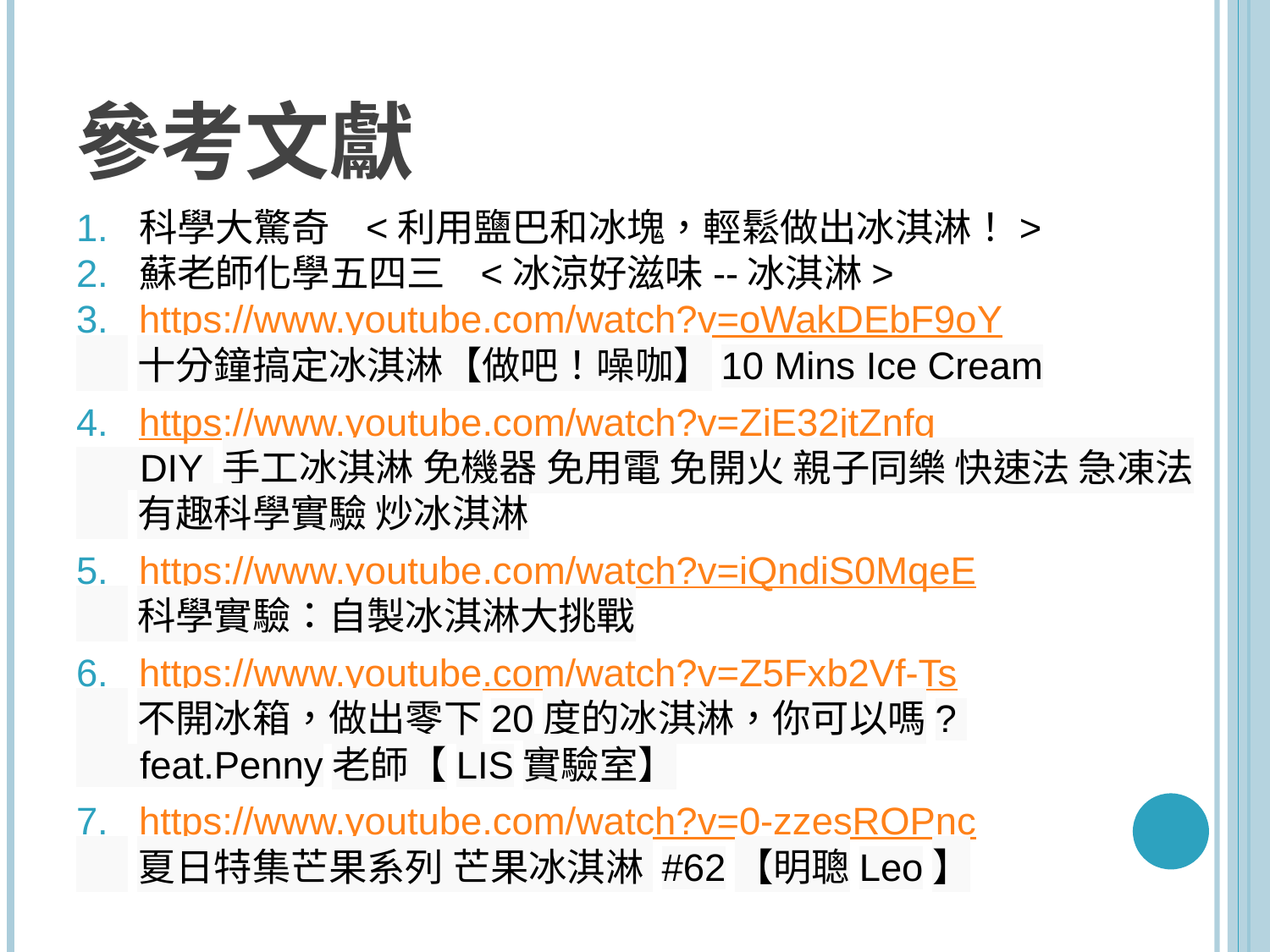

# 參考文獻
科學大驚奇   <利用鹽巴和冰塊，輕鬆做出冰淇淋！>
蘇老師化學五四三   <冰涼好滋味--冰淇淋>
https://www.youtube.com/watch?v=oWakDEbF9oY
      十分鐘搞定冰淇淋【做吧！噪咖】10 Mins Ice Cream
https://www.youtube.com/watch?v=ZiE32jtZnfg
      DIY 手工冰淇淋 免機器 免用電 免開火 親子同樂 快速法 急凍法
      有趣科學實驗 炒冰淇淋
https://www.youtube.com/watch?v=iQndiS0MqeE
      科學實驗：自製冰淇淋大挑戰
https://www.youtube.com/watch?v=Z5Fxb2Vf-Ts
      不開冰箱，做出零下20度的冰淇淋，你可以嗎?
      feat.Penny老師【LIS實驗室】
https://www.youtube.com/watch?v=0-zzesROPnc
      夏日特集芒果系列 芒果冰淇淋 #62【明聰Leo】